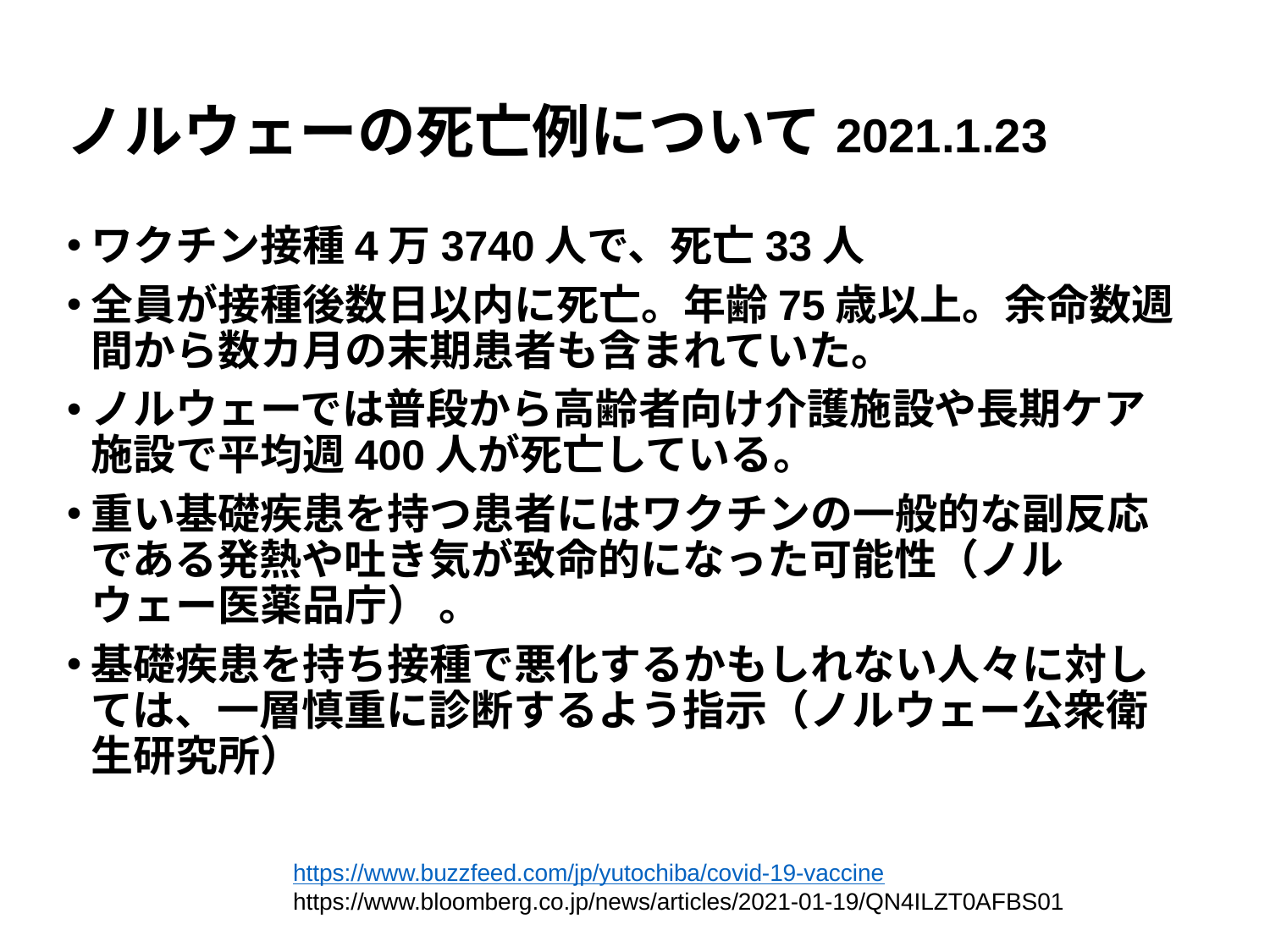

# ノルウェーの死亡例について2021.1.23
ワクチン接種4万3740人で、死亡33人
全員が接種後数日以内に死亡。年齢75歳以上。余命数週間から数カ月の末期患者も含まれていた。
ノルウェーでは普段から高齢者向け介護施設や長期ケア施設で平均週400人が死亡している。
重い基礎疾患を持つ患者にはワクチンの一般的な副反応である発熱や吐き気が致命的になった可能性（ノルウェー医薬品庁） 。
基礎疾患を持ち接種で悪化するかもしれない人々に対しては、一層慎重に診断するよう指示（ノルウェー公衆衛生研究所）
https://www.buzzfeed.com/jp/yutochiba/covid-19-vaccine
https://www.bloomberg.co.jp/news/articles/2021-01-19/QN4ILZT0AFBS01